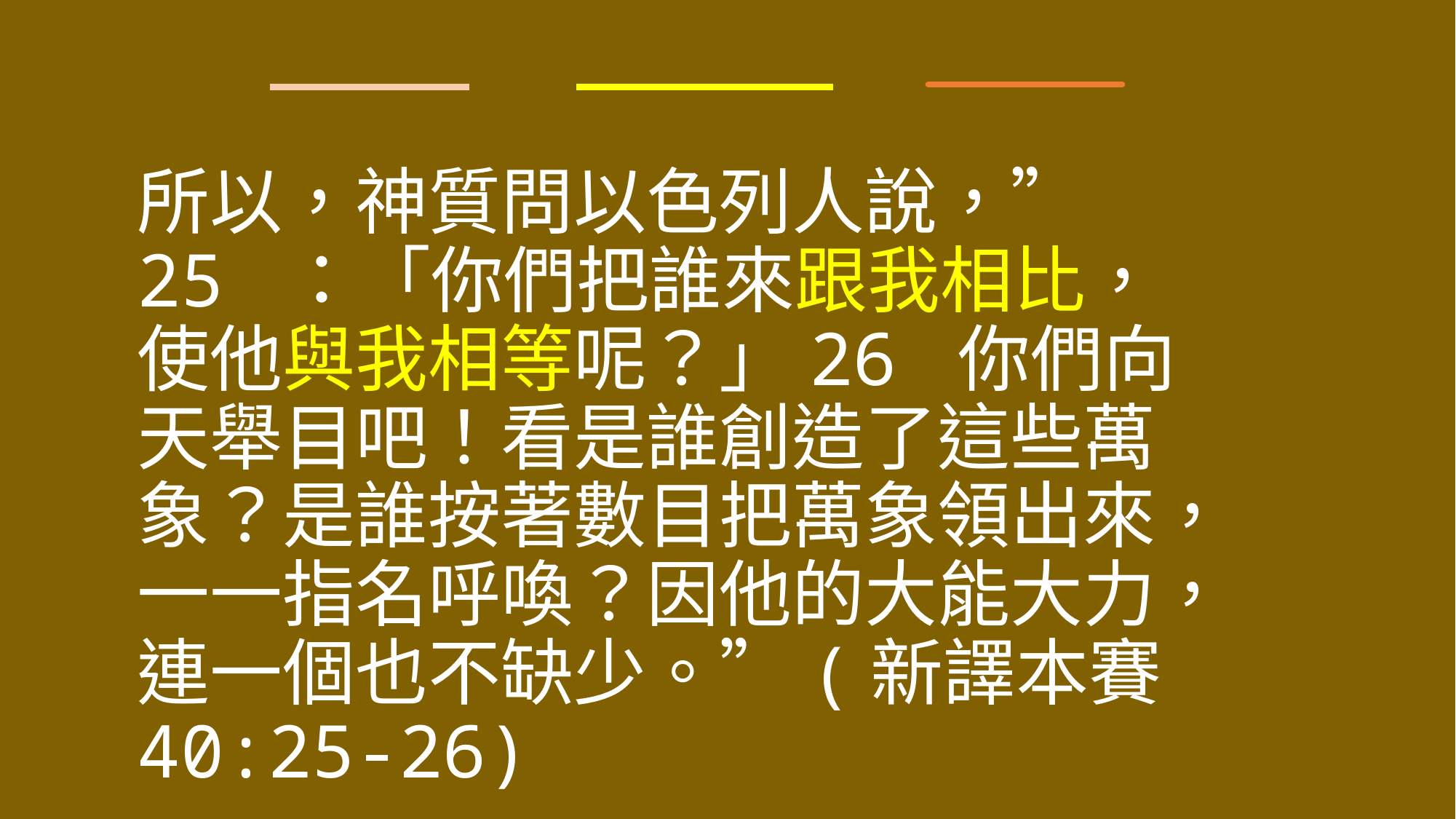

所以，神質問以色列人說，” 25 ：「你們把誰來跟我相比，使他與我相等呢？」26 你們向天舉目吧！看是誰創造了這些萬象？是誰按著數目把萬象領出來，一一指名呼喚？因他的大能大力，連一個也不缺少。”(新譯本賽40:25-26)